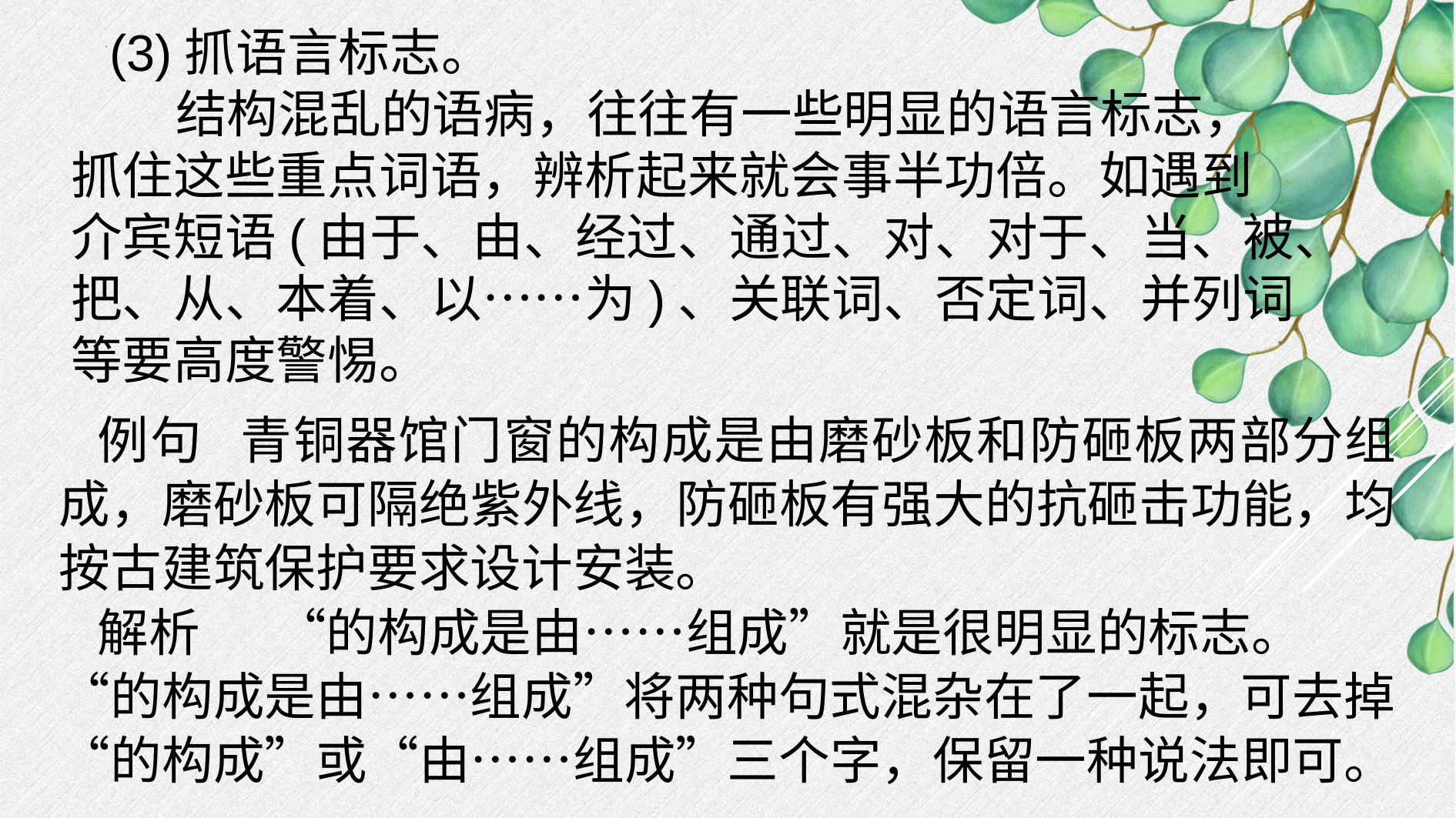

(3)抓语言标志。
        结构混乱的语病，往往有一些明显的语言标志，抓住这些重点词语，辨析起来就会事半功倍。如遇到介宾短语(由于、由、经过、通过、对、对于、当、被、把、从、本着、以……为)、关联词、否定词、并列词等要高度警惕。
例句   青铜器馆门窗的构成是由磨砂板和防砸板两部分组成，磨砂板可隔绝紫外线，防砸板有强大的抗砸击功能，均按古建筑保护要求设计安装。
解析  　“的构成是由……组成”就是很明显的标志。 “的构成是由……组成”将两种句式混杂在了一起，可去掉“的构成”或“由……组成”三个字，保留一种说法即可。